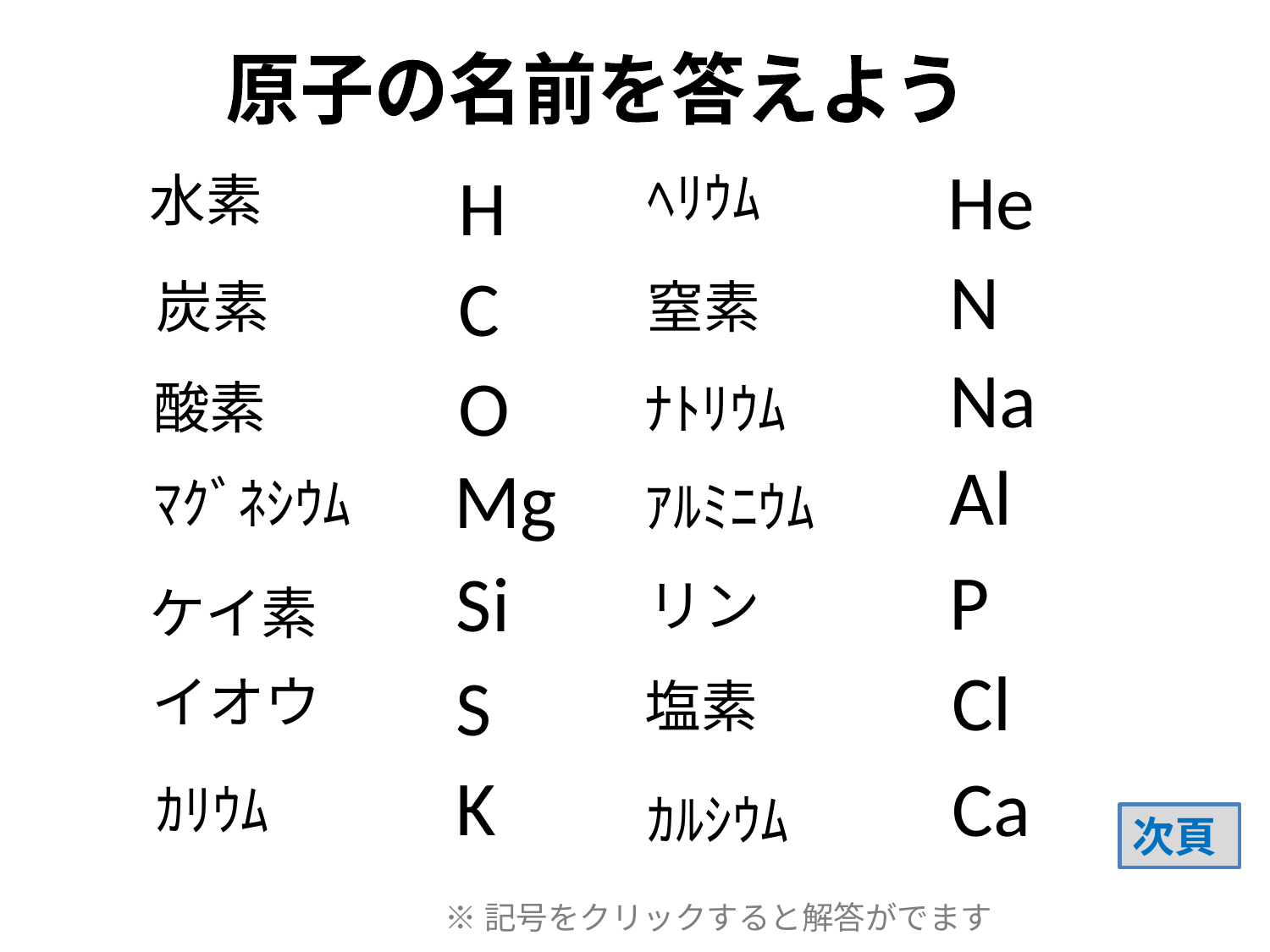

原子の名前を答えよう
He
H
ﾍﾘｳﾑ
水素
N
C
炭素
窒素
Na
O
酸素
ﾅﾄﾘｳﾑ
Al
Mg
ﾏｸﾞﾈｼｳﾑ
ｱﾙﾐﾆｳﾑ
P
Si
リン
ケイ素
Cl
S
イオウ
塩素
K
Ca
ｶﾘｳﾑ
ｶﾙｼｳﾑ
次頁
※記号をクリックすると解答がでます